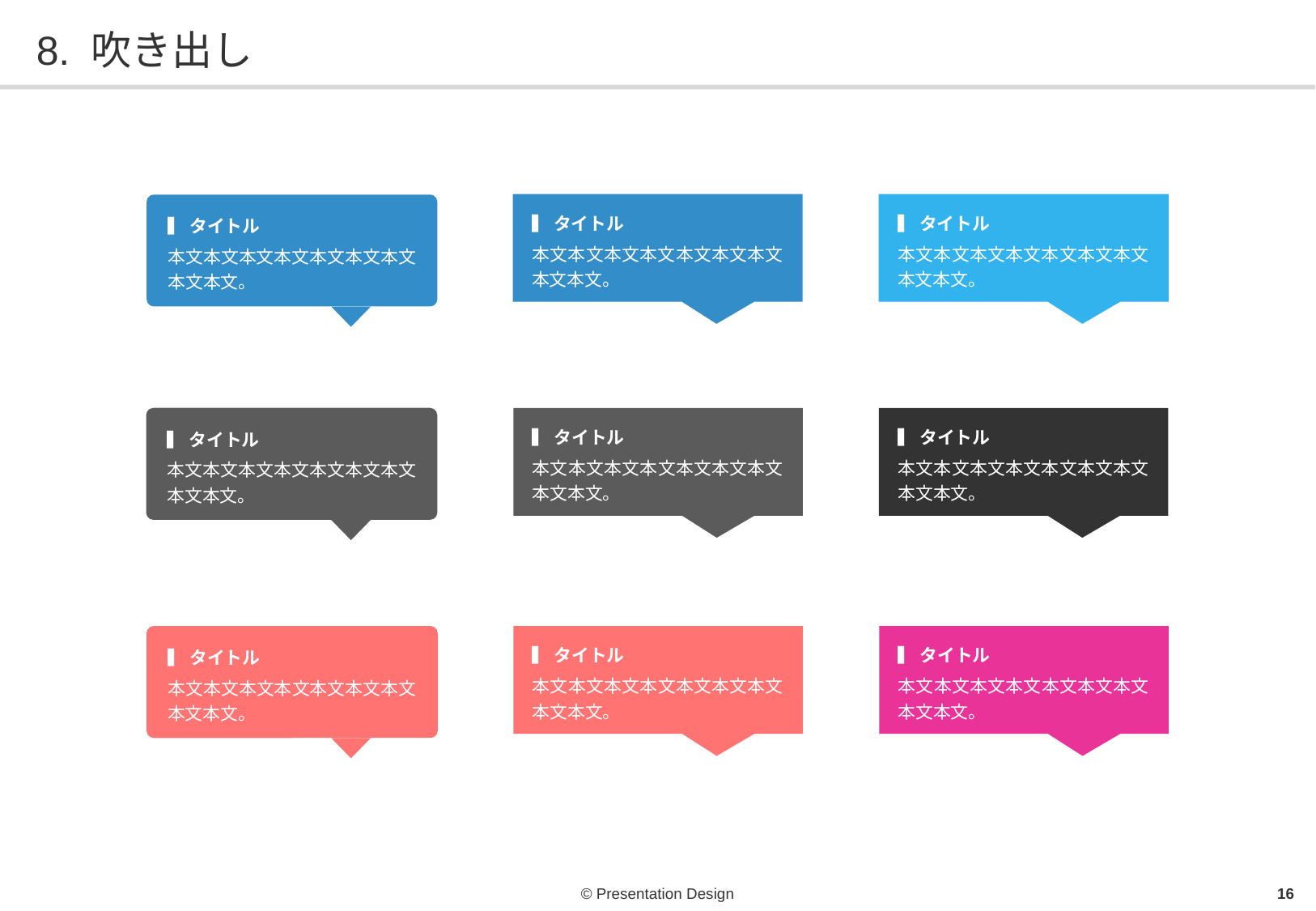

# 8. 吹き出し
▍タイトル
本文本文本文本文本文本文本文本文本文。
▍タイトル
本文本文本文本文本文本文本文本文本文。
▍タイトル
本文本文本文本文本文本文本文本文本文。

▍タイトル
本文本文本文本文本文本文本文本文本文。
▍タイトル
本文本文本文本文本文本文本文本文本文。
▍タイトル
本文本文本文本文本文本文本文本文本文。

▍タイトル
本文本文本文本文本文本文本文本文本文。
▍タイトル
本文本文本文本文本文本文本文本文本文。
▍タイトル
本文本文本文本文本文本文本文本文本文。

© Presentation Design
16